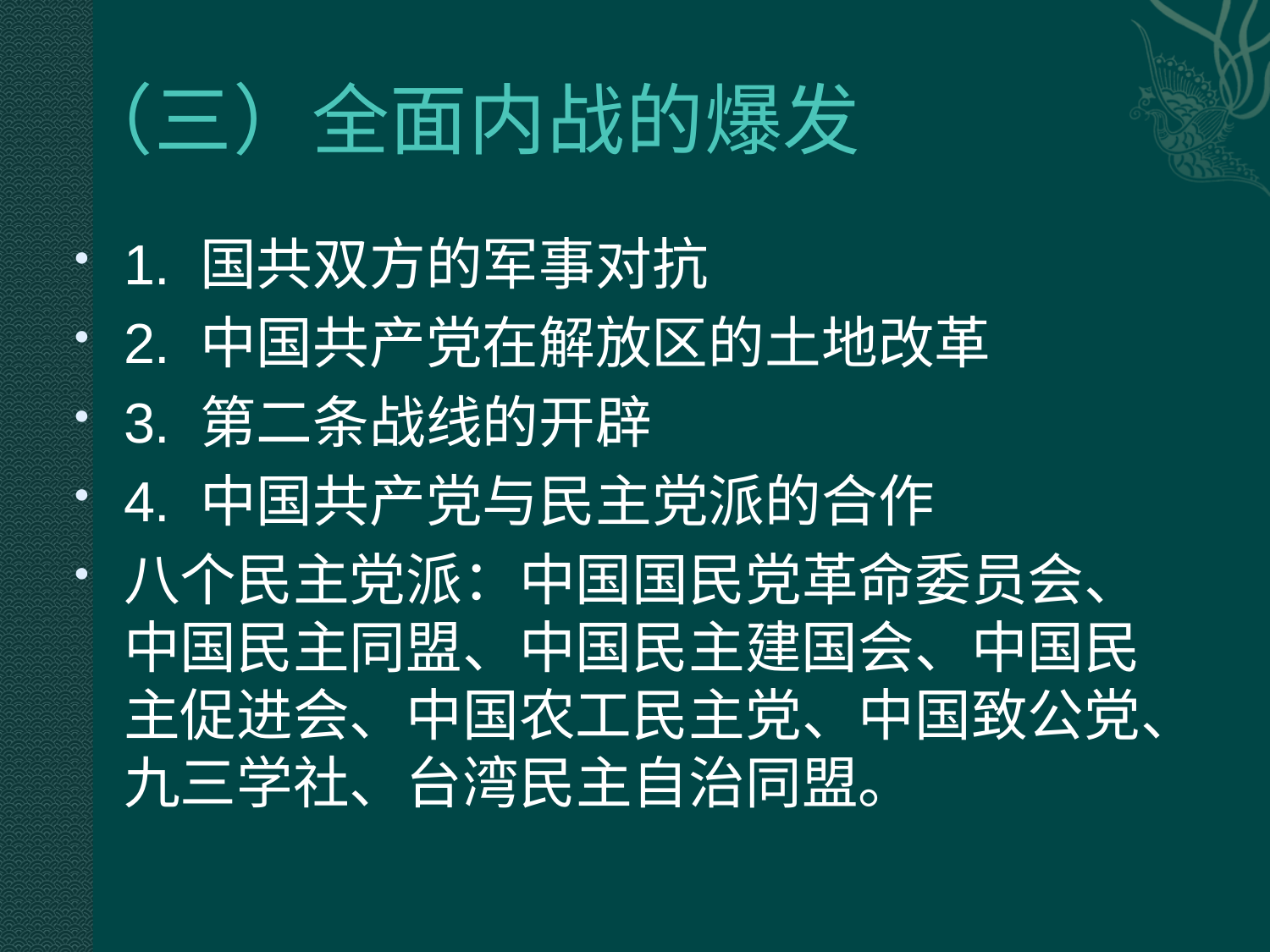

# （三）全面内战的爆发
1. 国共双方的军事对抗
2. 中国共产党在解放区的土地改革
3. 第二条战线的开辟
4. 中国共产党与民主党派的合作
八个民主党派：中国国民党革命委员会、中国民主同盟、中国民主建国会、中国民主促进会、中国农工民主党、中国致公党、九三学社、台湾民主自治同盟。